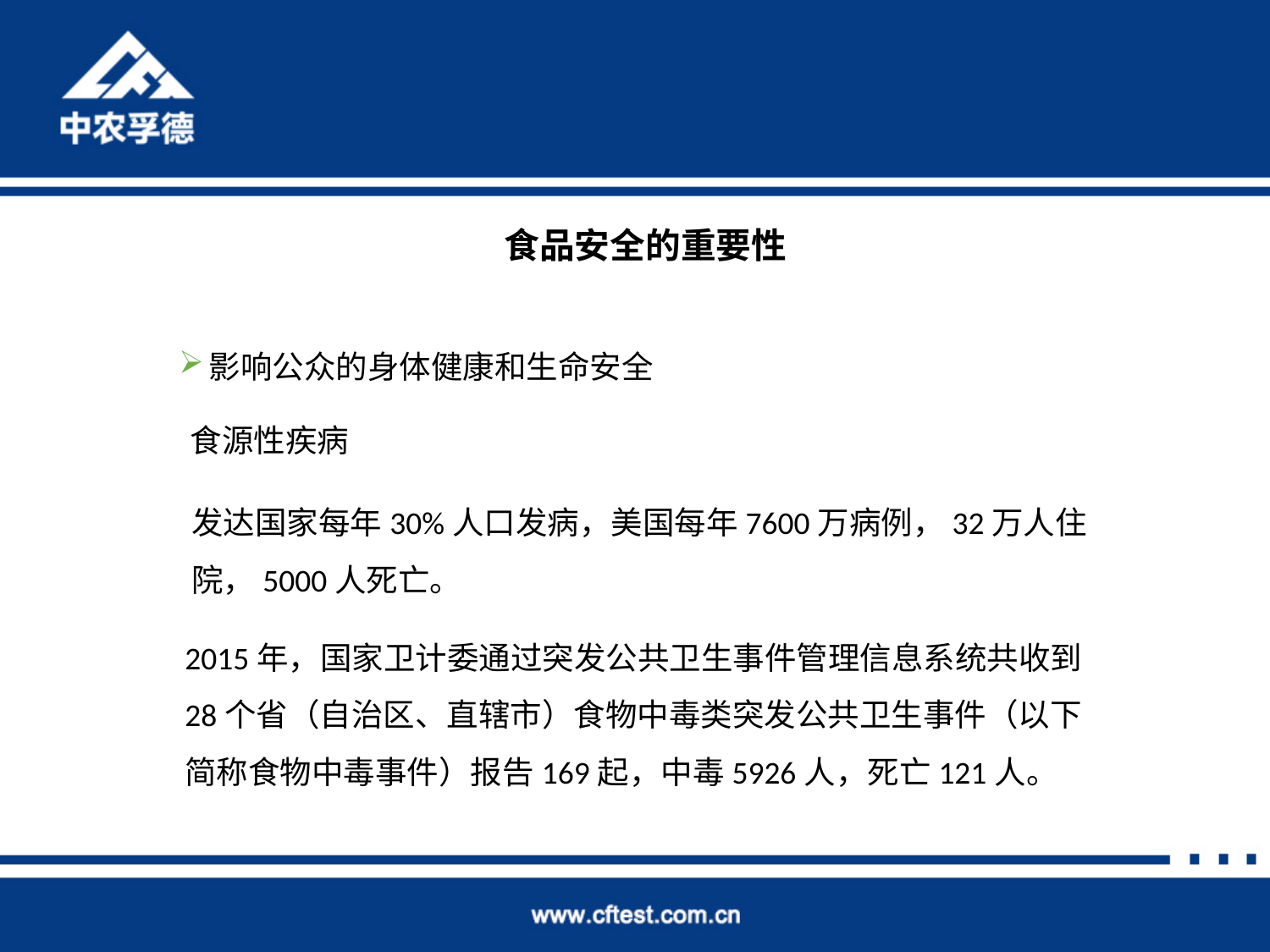

食品安全的重要性
影响公众的身体健康和生命安全
食源性疾病
发达国家每年30%人口发病，美国每年7600万病例，32万人住院，5000人死亡。
2015年，国家卫计委通过突发公共卫生事件管理信息系统共收到28个省（自治区、直辖市）食物中毒类突发公共卫生事件（以下简称食物中毒事件）报告169起，中毒5926人，死亡121人。